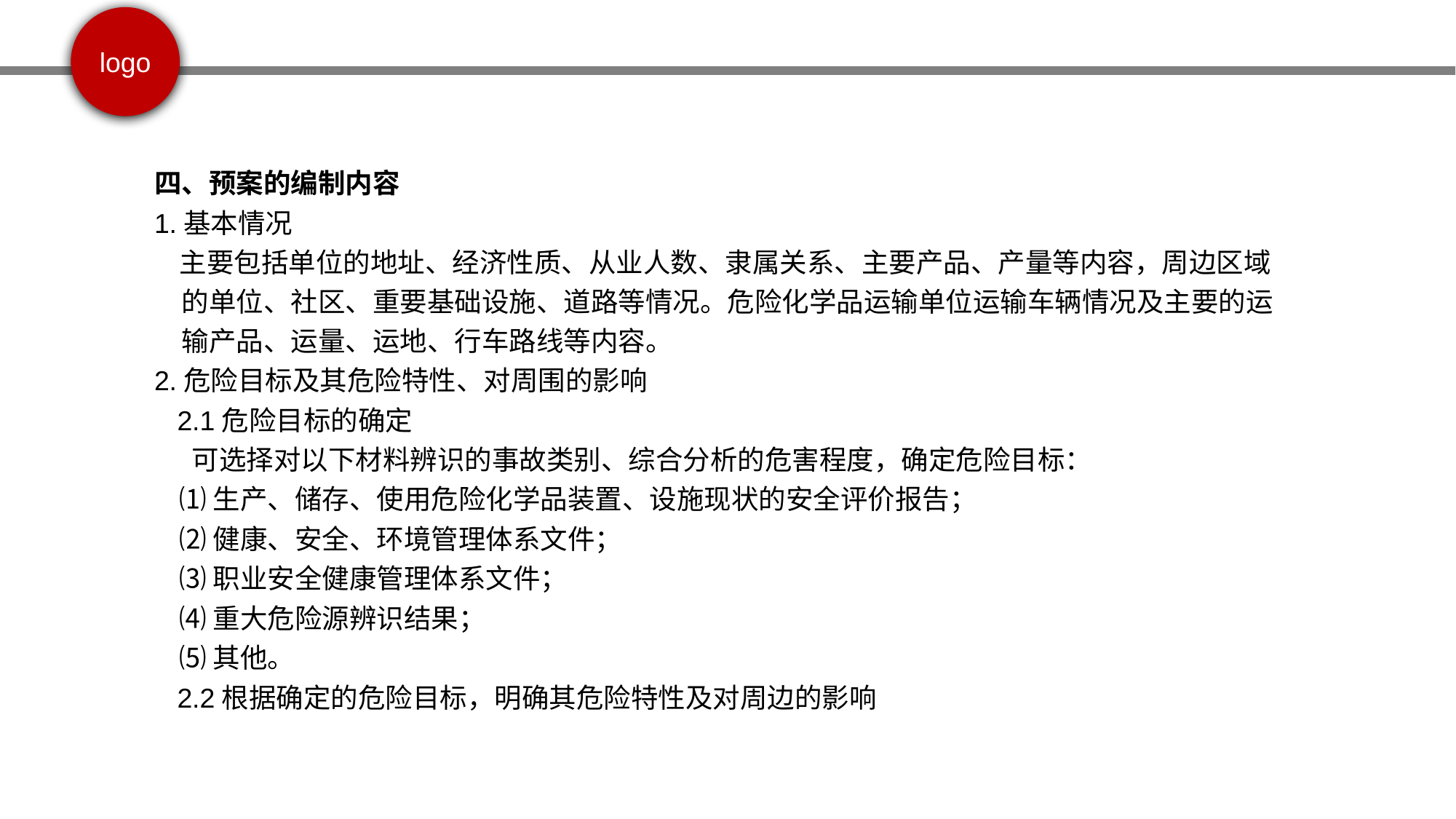

四、预案的编制内容
1.基本情况
   主要包括单位的地址、经济性质、从业人数、隶属关系、主要产品、产量等内容，周边区域的单位、社区、重要基础设施、道路等情况。危险化学品运输单位运输车辆情况及主要的运输产品、运量、运地、行车路线等内容。
2.危险目标及其危险特性、对周围的影响
   2.1危险目标的确定
     可选择对以下材料辨识的事故类别、综合分析的危害程度，确定危险目标：
    ⑴生产、储存、使用危险化学品装置、设施现状的安全评价报告；
    ⑵健康、安全、环境管理体系文件；
    ⑶职业安全健康管理体系文件；
    ⑷重大危险源辨识结果；
    ⑸其他。
   2.2根据确定的危险目标，明确其危险特性及对周边的影响